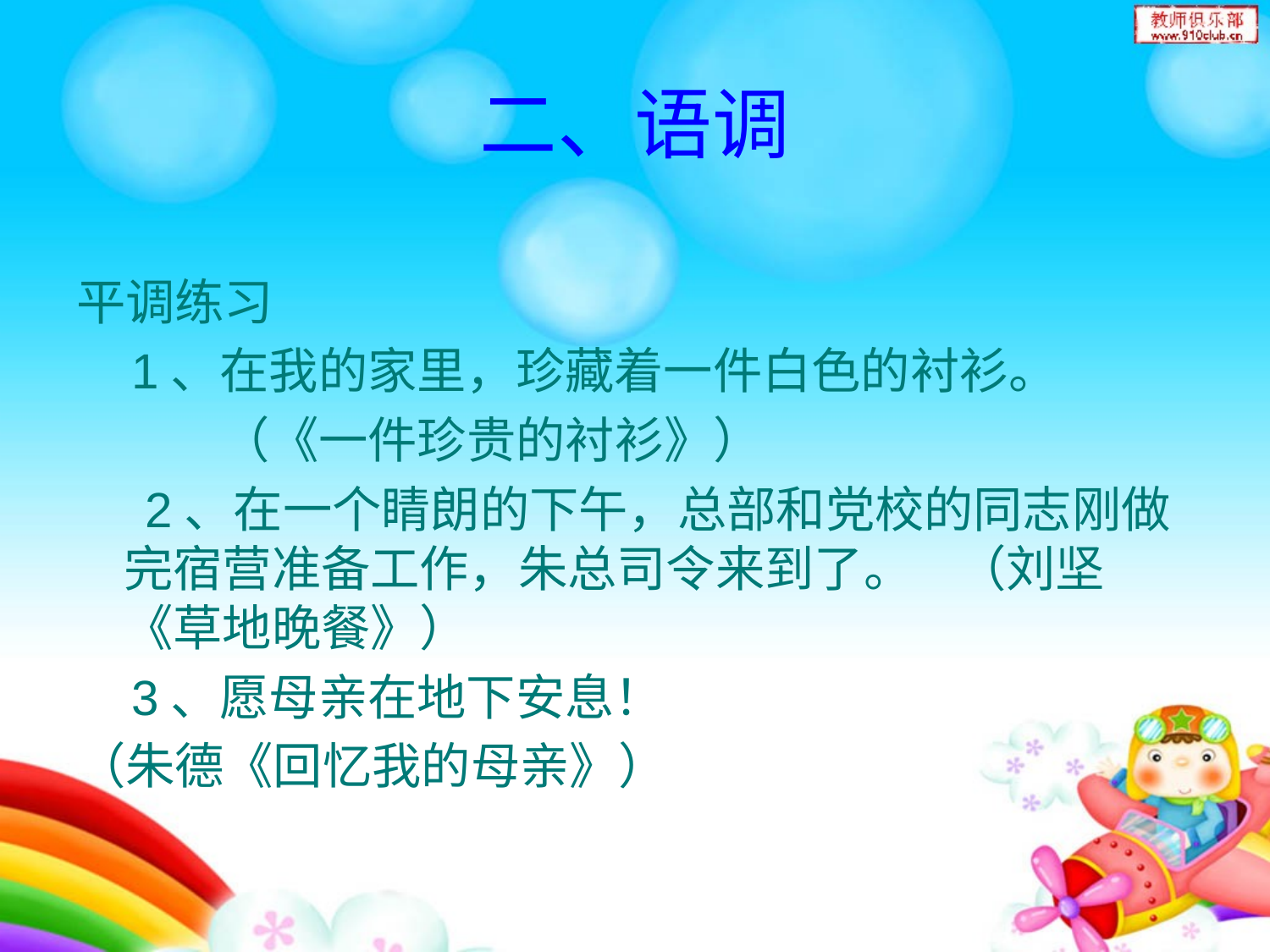

# 二、语调
平调练习
    1、在我的家里，珍藏着一件白色的衬衫。
            （《一件珍贵的衬衫》）
     2、在一个睛朗的下午，总部和党校的同志刚做完宿营准备工作，朱总司令来到了。    （刘坚《草地晚餐》）
    3、愿母亲在地下安息！
（朱德《回忆我的母亲》）